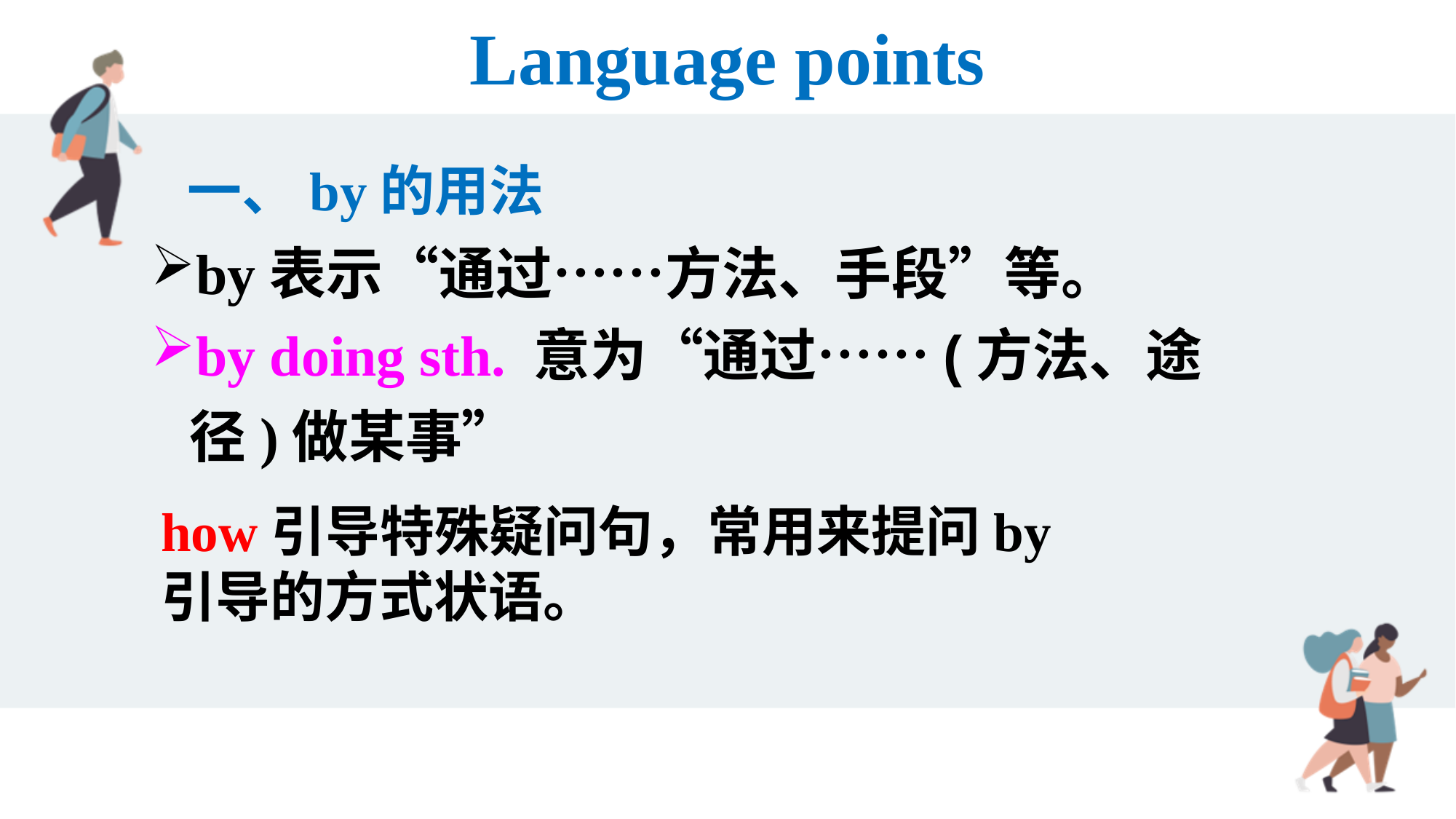

Language points

by表示“通过……方法、手段”等。
by doing sth. 意为“通过……(方法、途径)做某事”
一、by的用法
how引导特殊疑问句，常用来提问by引导的方式状语。